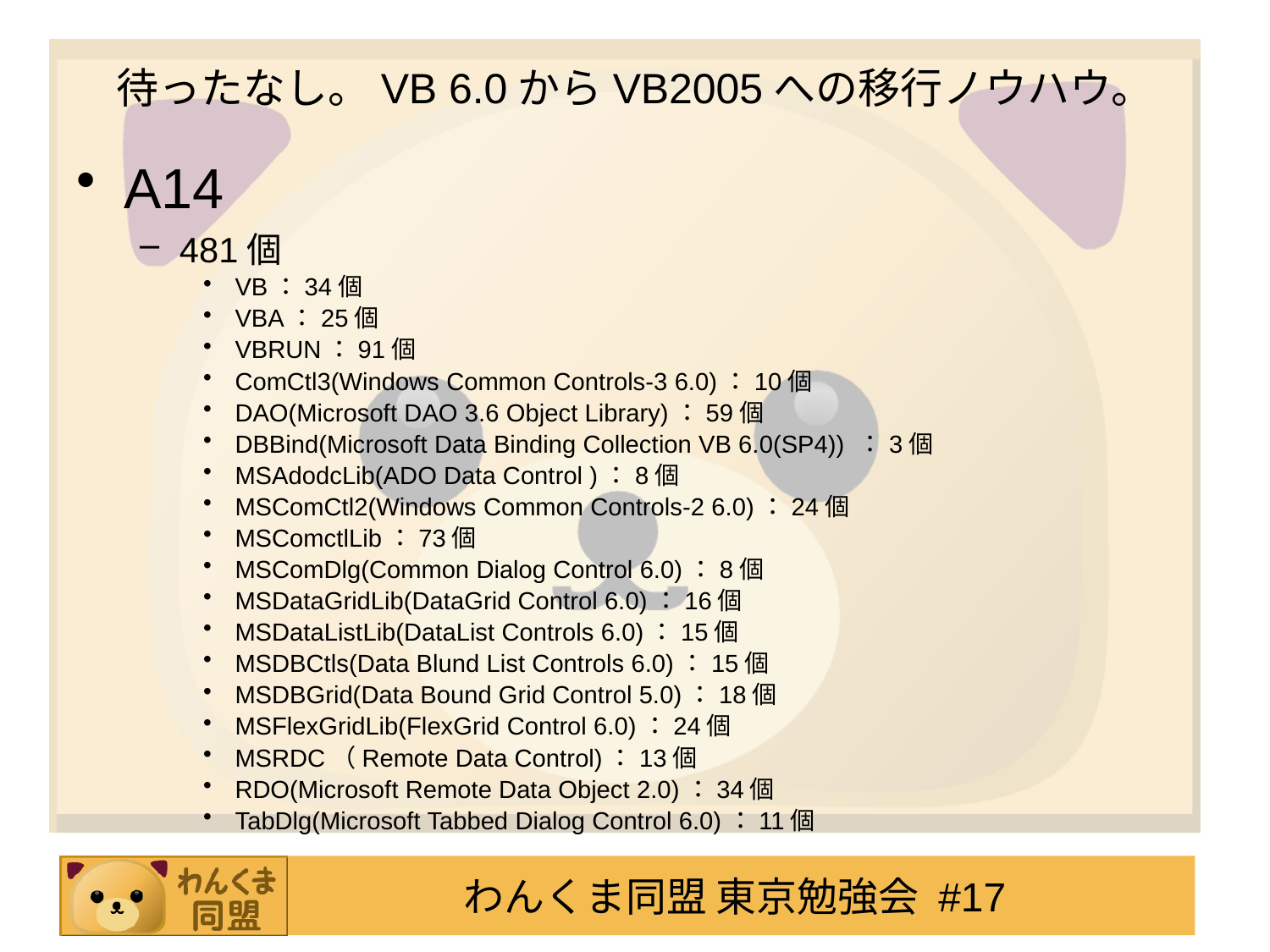

# 待ったなし。VB 6.0からVB2005への移行ノウハウ。
A14
481個
VB：34個
VBA：25個
VBRUN：91個
ComCtl3(Windows Common Controls-3 6.0)：10個
DAO(Microsoft DAO 3.6 Object Library)：59個
DBBind(Microsoft Data Binding Collection VB 6.0(SP4)) ：3個
MSAdodcLib(ADO Data Control )：8個
MSComCtl2(Windows Common Controls-2 6.0)：24個
MSComctlLib：73個
MSComDlg(Common Dialog Control 6.0)：8個
MSDataGridLib(DataGrid Control 6.0)：16個
MSDataListLib(DataList Controls 6.0)：15個
MSDBCtls(Data Blund List Controls 6.0)：15個
MSDBGrid(Data Bound Grid Control 5.0)：18個
MSFlexGridLib(FlexGrid Control 6.0)：24個
MSRDC（Remote Data Control)：13個
RDO(Microsoft Remote Data Object 2.0)：34個
TabDlg(Microsoft Tabbed Dialog Control 6.0)：11個